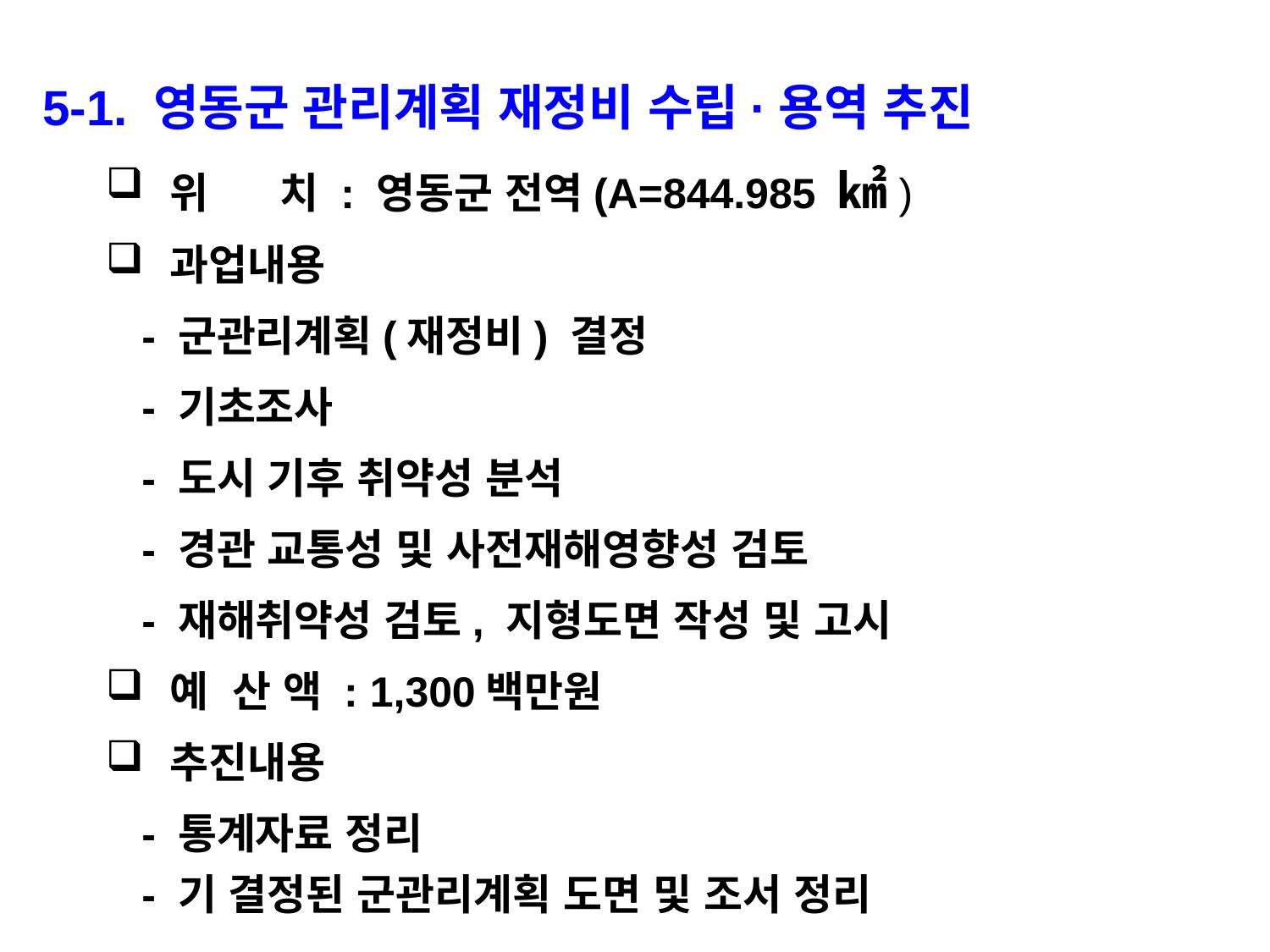

5-1. 영동군 관리계획 재정비 수립·용역 추진
위      치 : 영동군 전역(A=844.985 ㎢)
과업내용
   - 군관리계획(재정비) 결정
   - 기초조사
   - 도시 기후 취약성 분석
   - 경관 교통성 및 사전재해영향성 검토
   - 재해취약성 검토, 지형도면 작성 및 고시
예  산 액 : 1,300백만원
추진내용
   - 통계자료 정리
   - 기 결정된 군관리계획 도면 및 조서 정리